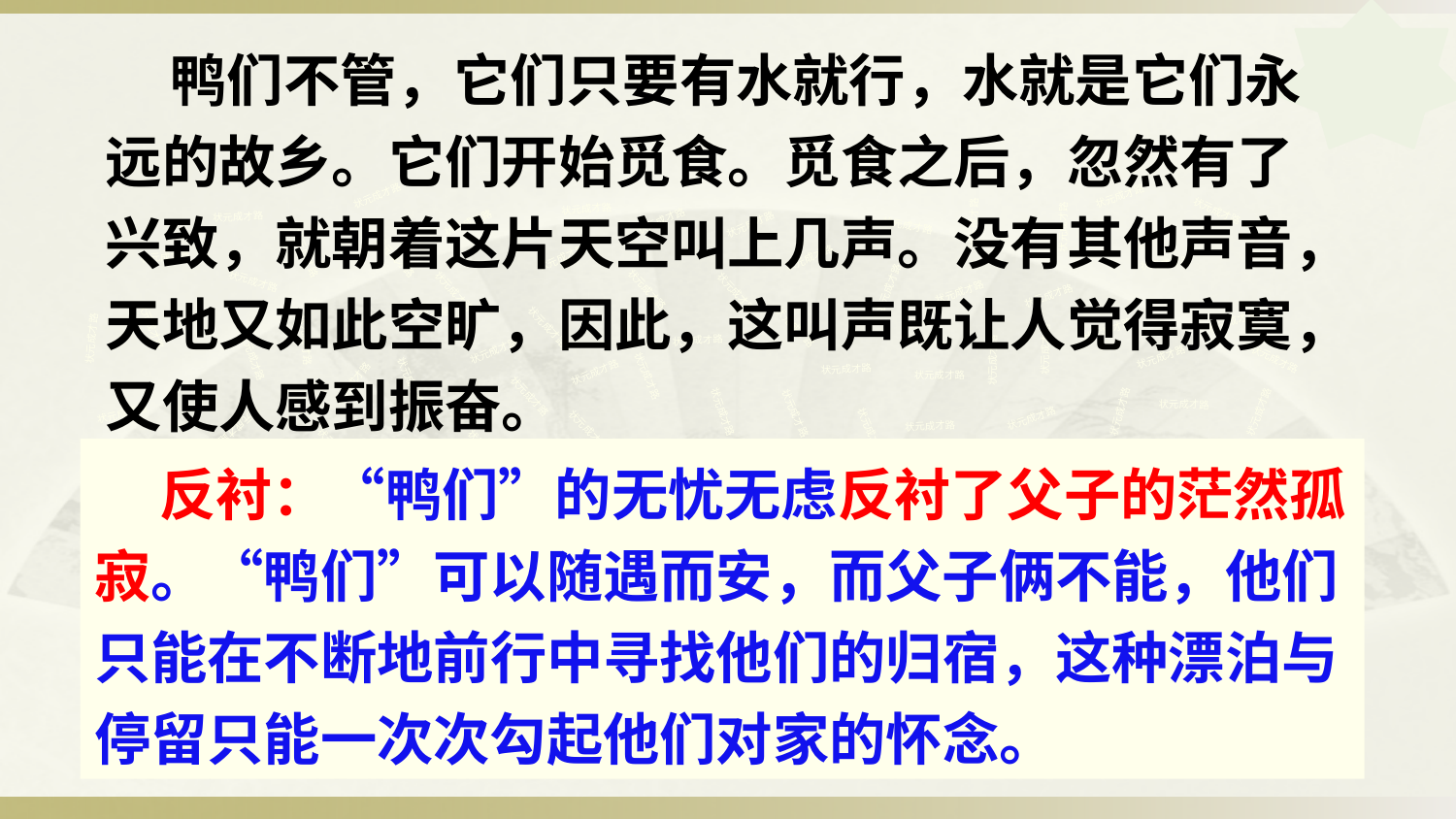

鸭们不管，它们只要有水就行，水就是它们永远的故乡。它们开始觅食。觅食之后，忽然有了兴致，就朝着这片天空叫上几声。没有其他声音，天地又如此空旷，因此，这叫声既让人觉得寂寞，又使人感到振奋。
状元成才路
状元成才路
状元成才路
状元成才路
状元成才路
状元成才路
状元成才路
状元成才路
状元成才路
状元成才路
状元成才路
状元成才路
状元成才路
状元成才路
状元成才路
状元成才路
状元成才路
状元成才路
状元成才路
状元成才路
状元成才路
状元成才路
状元成才路
状元成才路
状元成才路
状元成才路
状元成才路
状元成才路
状元成才路
状元成才路
状元成才路
状元成才路
状元成才路
状元成才路
状元成才路
状元成才路
状元成才路
状元成才路
状元成才路
状元成才路
状元成才路
状元成才路
状元成才路
状元成才路
状元成才路
状元成才路
状元成才路
状元成才路
状元成才路
状元成才路
状元成才路
状元成才路
状元成才路
状元成才路
状元成才路
状元成才路
状元成才路
状元成才路
状元成才路
状元成才路
    反衬：“鸭们”的无忧无虑反衬了父子的茫然孤寂。“鸭们”可以随遇而安，而父子俩不能，他们只能在不断地前行中寻找他们的归宿，这种漂泊与停留只能一次次勾起他们对家的怀念。
状元成才路
状元成才路
状元成才路
状元成才路
状元成才路
状元成才路
状元成才路
状元成才路
状元成才路
状元成才路
状元成才路
状元成才路
状元成才路
状元成才路
状元成才路
状元成才路
状元成才路
状元成才路
状元成才路
状元成才路
状元成才路
状元成才路
状元成才路
状元成才路
状元成才路
状元成才路
状元成才路
状元成才路
状元成才路
状元成才路
状元成才路
状元成才路
状元成才路
状元成才路
状元成才路
状元成才路
状元成才路
状元成才路
状元成才路
状元成才路